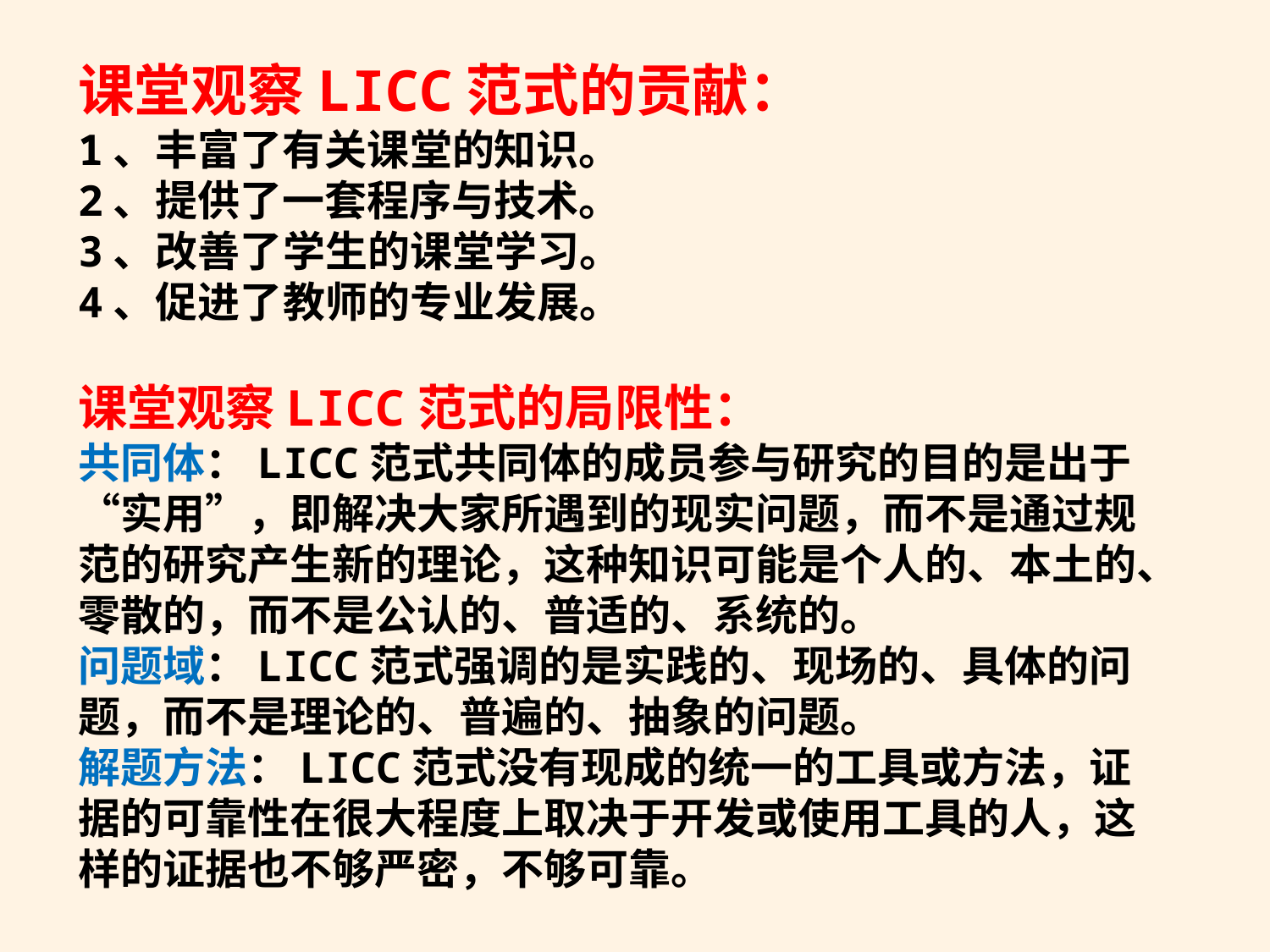

课堂观察LICC范式的贡献：
1、丰富了有关课堂的知识。
2、提供了一套程序与技术。
3、改善了学生的课堂学习。
4、促进了教师的专业发展。

课堂观察LICC范式的局限性：
共同体：LICC范式共同体的成员参与研究的目的是出于“实用”，即解决大家所遇到的现实问题，而不是通过规范的研究产生新的理论，这种知识可能是个人的、本土的、零散的，而不是公认的、普适的、系统的。
问题域：LICC范式强调的是实践的、现场的、具体的问题，而不是理论的、普遍的、抽象的问题。
解题方法：LICC范式没有现成的统一的工具或方法，证据的可靠性在很大程度上取决于开发或使用工具的人，这样的证据也不够严密，不够可靠。